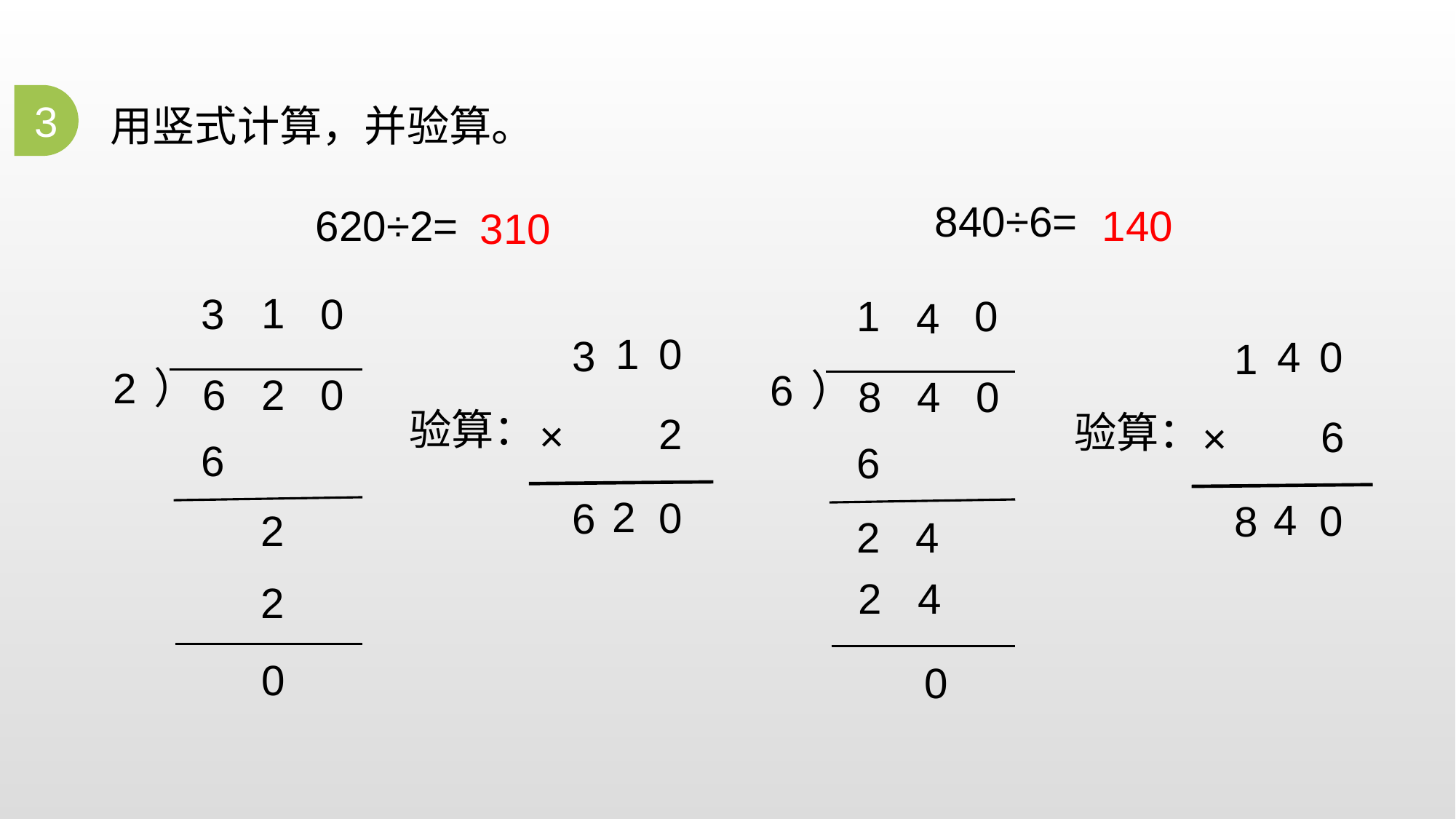

3
用竖式计算，并验算。
840÷6=
140
620÷2=
310
1
0
3
2
）
6   2   0
6
     2
     2
0
0
1
6
）
8   4   0
6
2   4

0
4
2   4
1
0
2
×

验算：
2
0
6
3
4
0
6
×

验算：
4
0
8
1